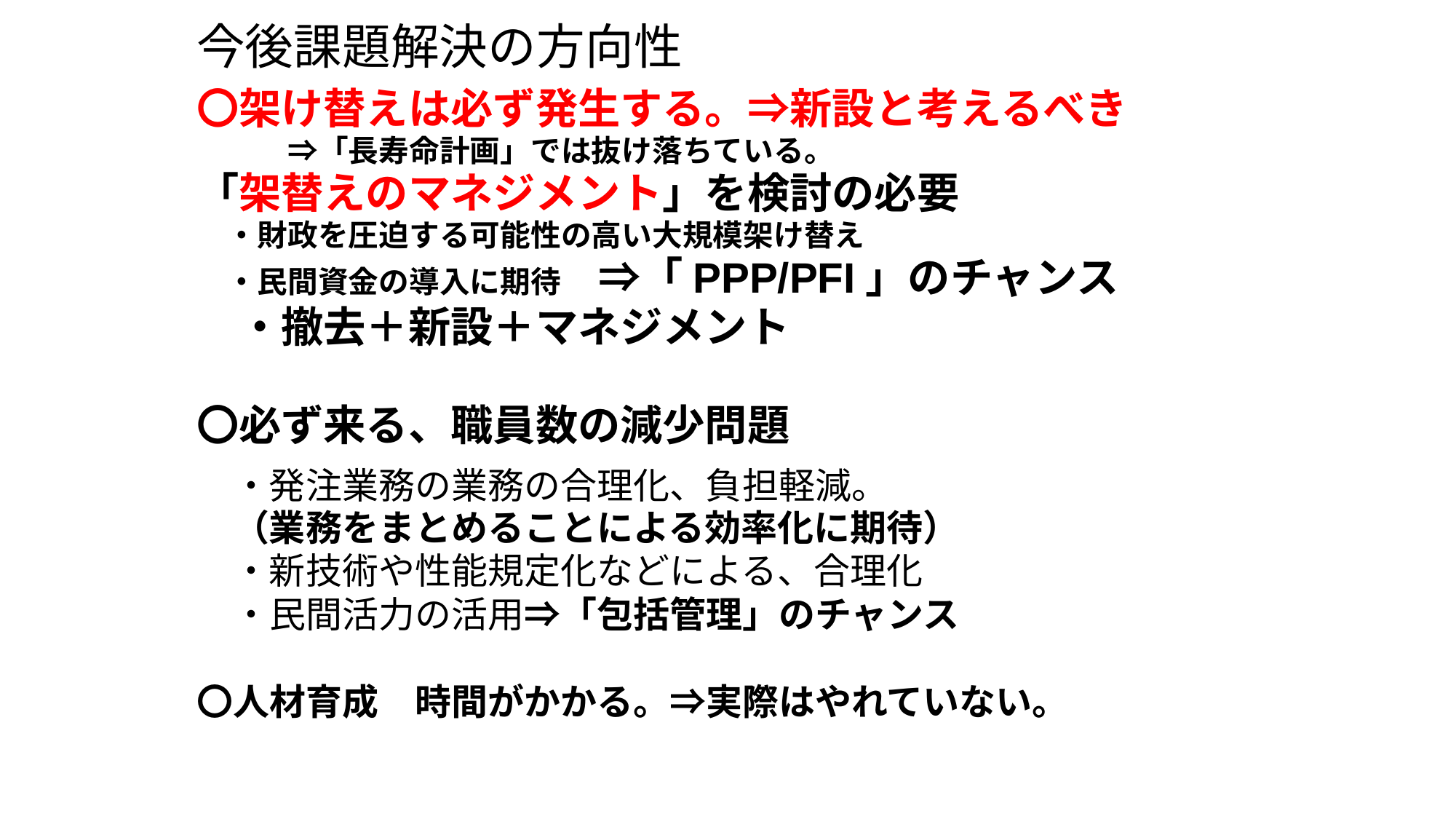

今後課題解決の方向性
〇架け替えは必ず発生する。⇒新設と考えるべき
　　　⇒「長寿命計画」では抜け落ちている。
「架替えのマネジメント」を検討の必要
　・財政を圧迫する可能性の高い大規模架け替え
　・民間資金の導入に期待 　⇒「PPP/PFI」のチャンス
　・撤去＋新設＋マネジメント

〇必ず来る、職員数の減少問題

　・発注業務の業務の合理化、負担軽減。
　（業務をまとめることによる効率化に期待）
　・新技術や性能規定化などによる、合理化
　・民間活力の活用⇒「包括管理」のチャンス

〇人材育成　時間がかかる。⇒実際はやれていない。